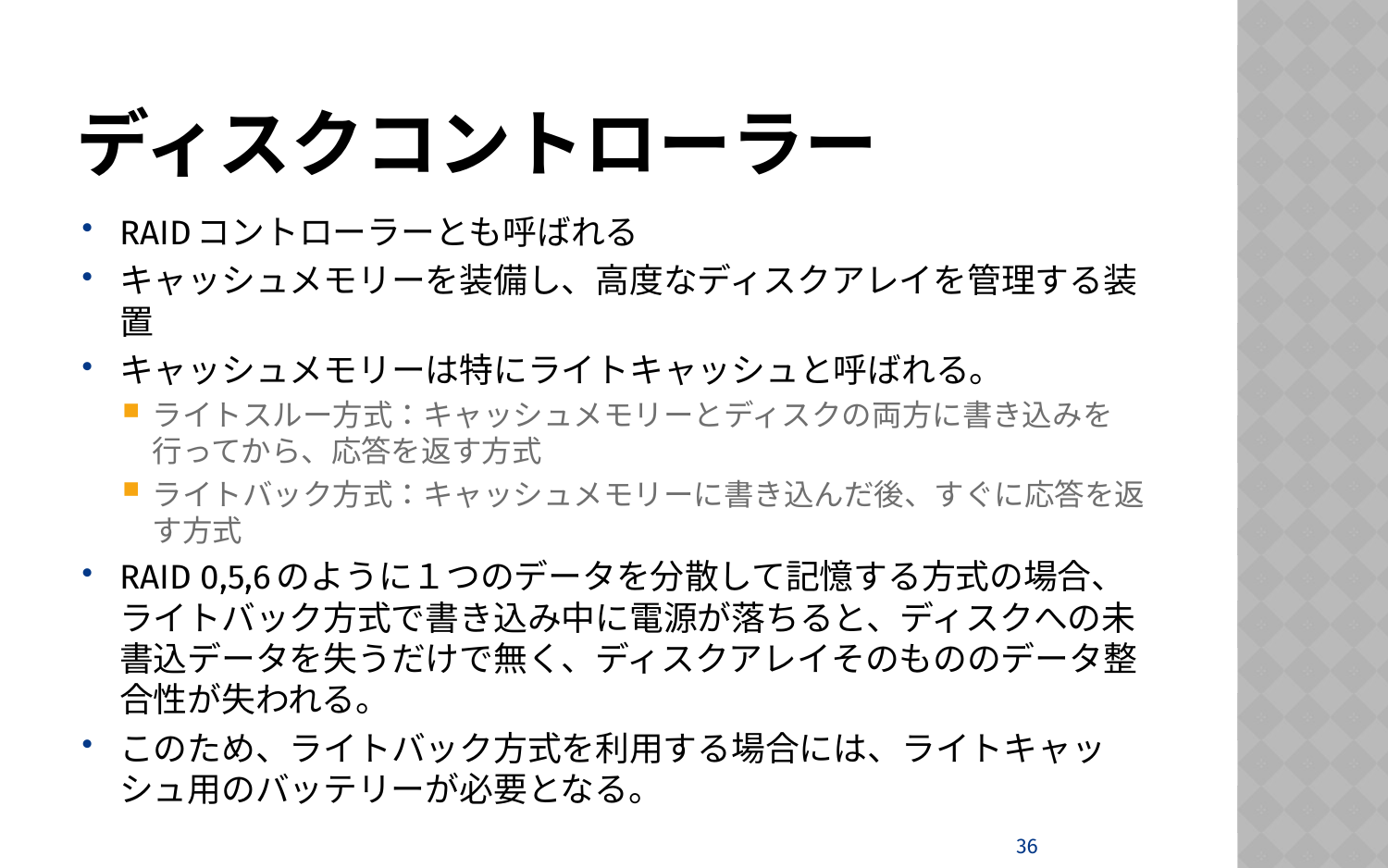

# ディスクコントローラー
RAIDコントローラーとも呼ばれる
キャッシュメモリーを装備し、高度なディスクアレイを管理する装置
キャッシュメモリーは特にライトキャッシュと呼ばれる。
ライトスルー方式：キャッシュメモリーとディスクの両方に書き込みを行ってから、応答を返す方式
ライトバック方式：キャッシュメモリーに書き込んだ後、すぐに応答を返す方式
RAID 0,5,6のように１つのデータを分散して記憶する方式の場合、ライトバック方式で書き込み中に電源が落ちると、ディスクへの未書込データを失うだけで無く、ディスクアレイそのもののデータ整合性が失われる。
このため、ライトバック方式を利用する場合には、ライトキャッシュ用のバッテリーが必要となる。
36